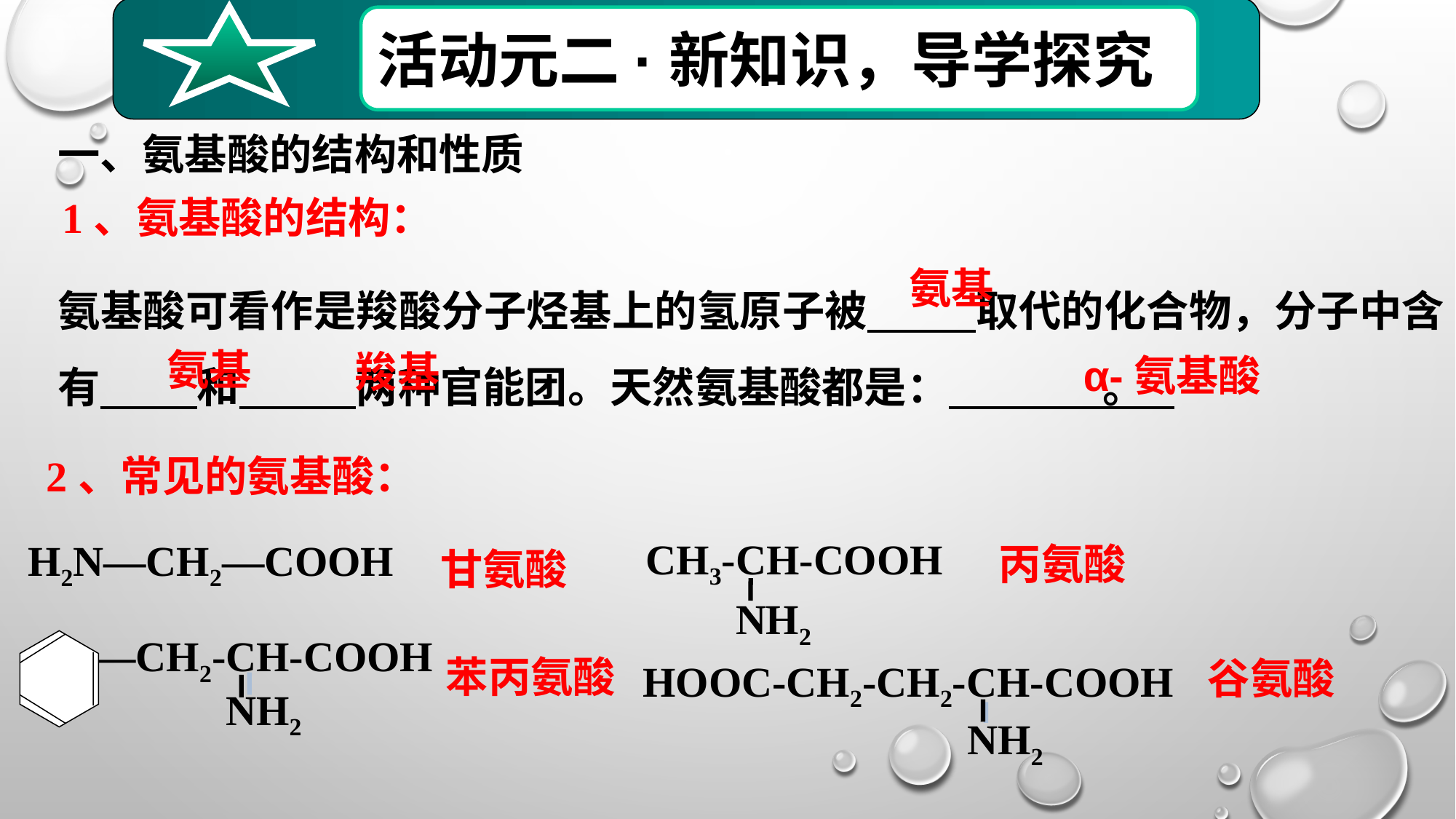

活动元二·新知识，导学探究
一、氨基酸的结构和性质

1、氨基酸的结构：
氨基酸可看作是羧酸分子烃基上的氢原子被           取代的化合物，分子中含有          和            两种官能团。天然氨基酸都是：                。

氨基
氨基
羧基
α­-氨基酸
2、常见的氨基酸：

CH3-CH-COOH

NH2
H2N—CH2—COOH
丙氨酸
甘氨酸
—CH2-CH-COOH

NH2

苯丙氨酸
谷氨酸
HOOC-CH2-CH2-CH-COOH

NH2